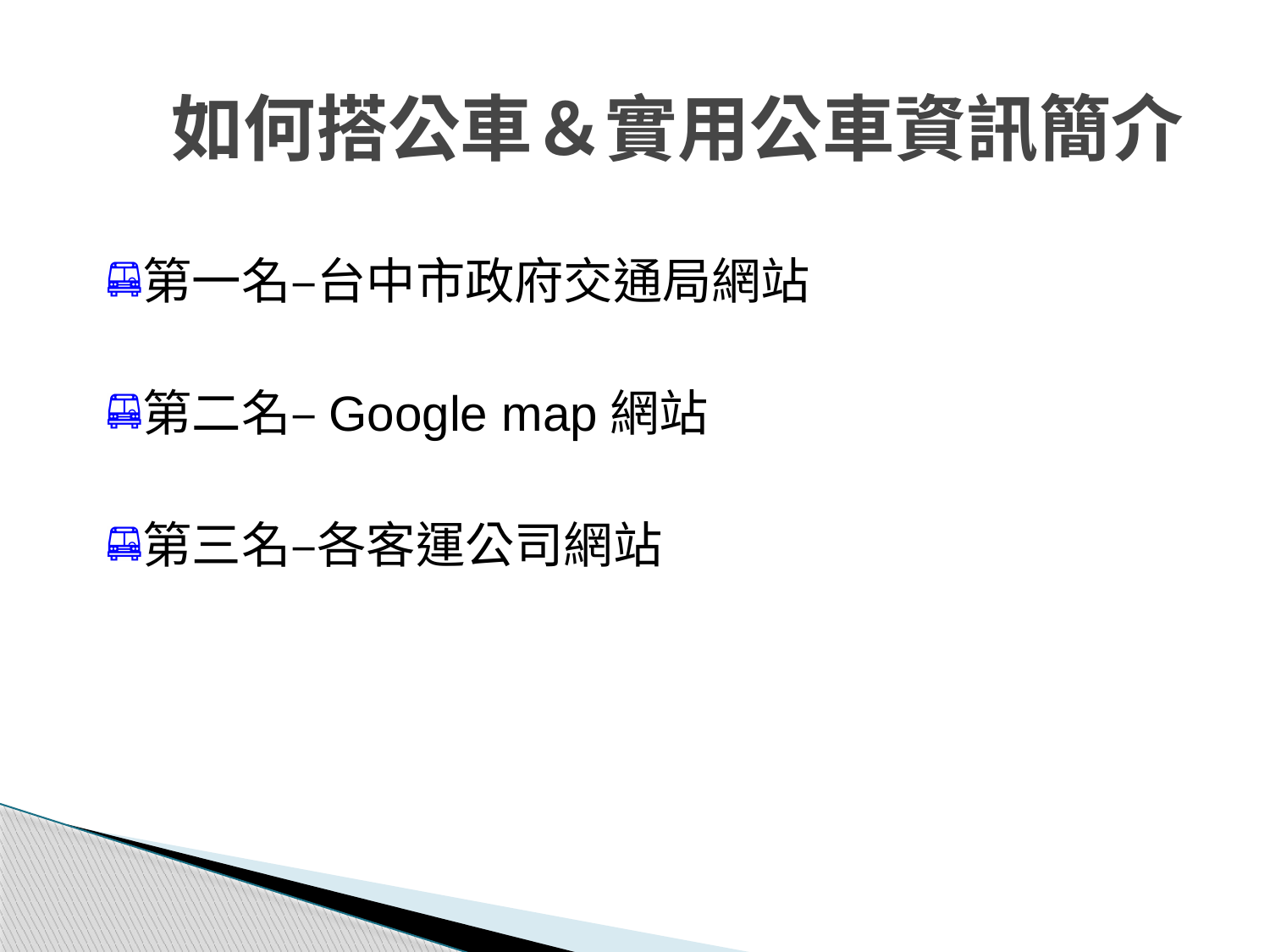

如何搭公車＆實用公車資訊簡介
第一名–台中市政府交通局網站

第二名–Google map網站

第三名–各客運公司網站